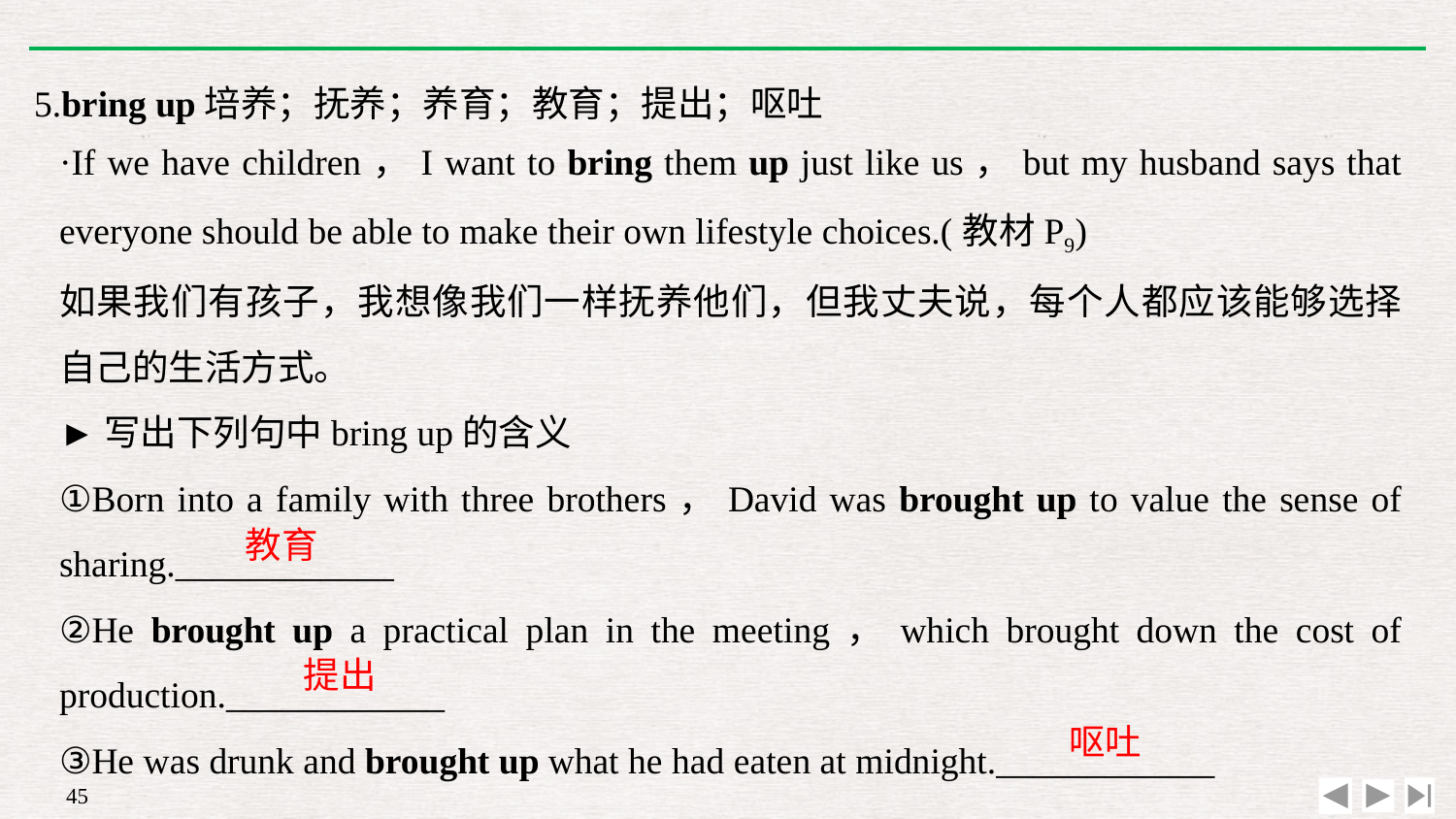

5.bring up培养；抚养；养育；教育；提出；呕吐
·If we have children，I want to bring them up just like us，but my husband says that everyone should be able to make their own lifestyle choices.(教材P9)
如果我们有孩子，我想像我们一样抚养他们，但我丈夫说，每个人都应该能够选择自己的生活方式。
►写出下列句中bring up的含义
①Born into a family with three brothers，David was brought up to value the sense of sharing.____________
②He brought up a practical plan in the meeting，which brought down the cost of production.____________
③He was drunk and brought up what he had eaten at midnight.____________
教育
提出
呕吐